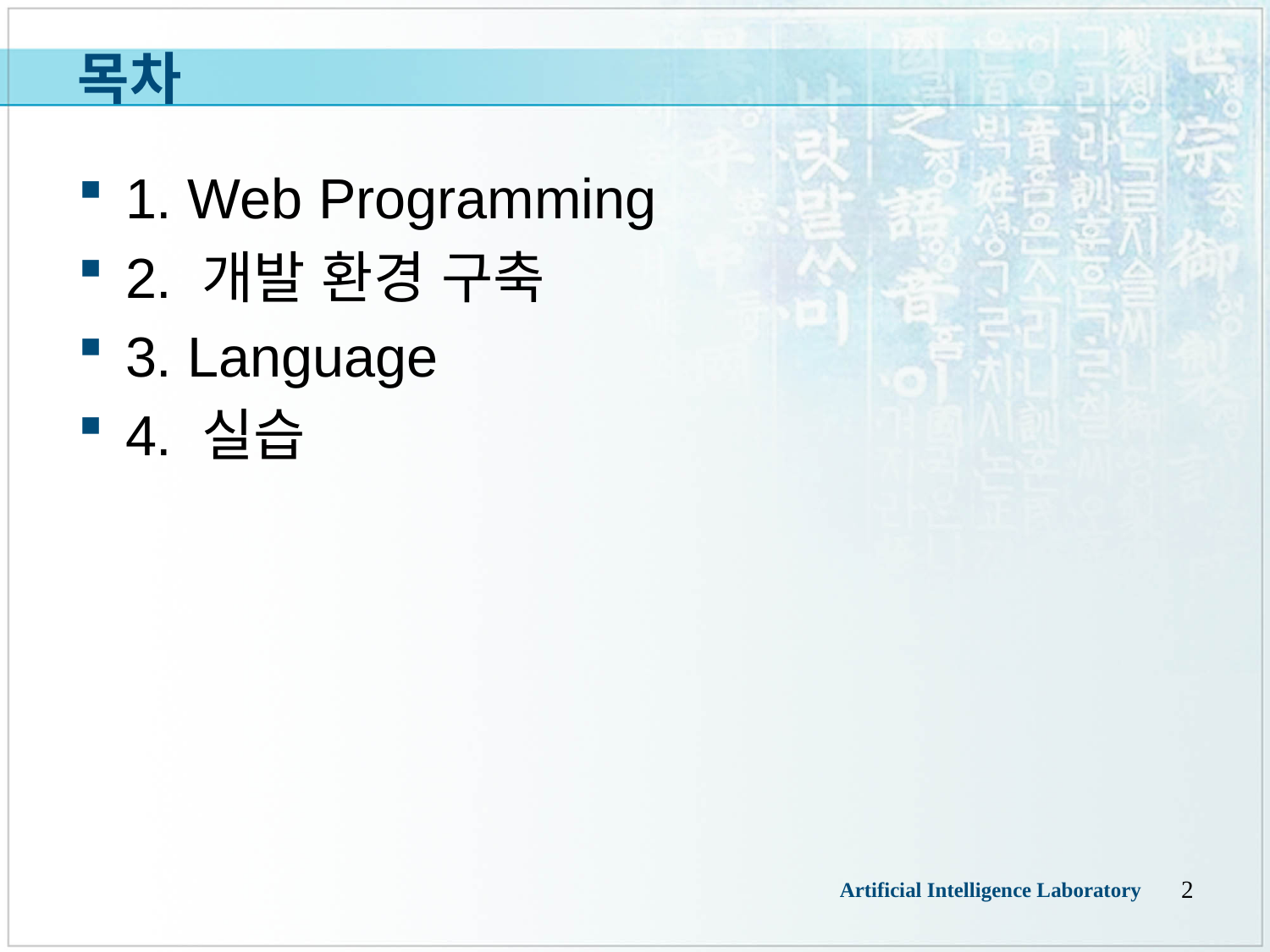

# 목차
1. Web Programming
2. 개발 환경 구축
3. Language
4. 실습
2